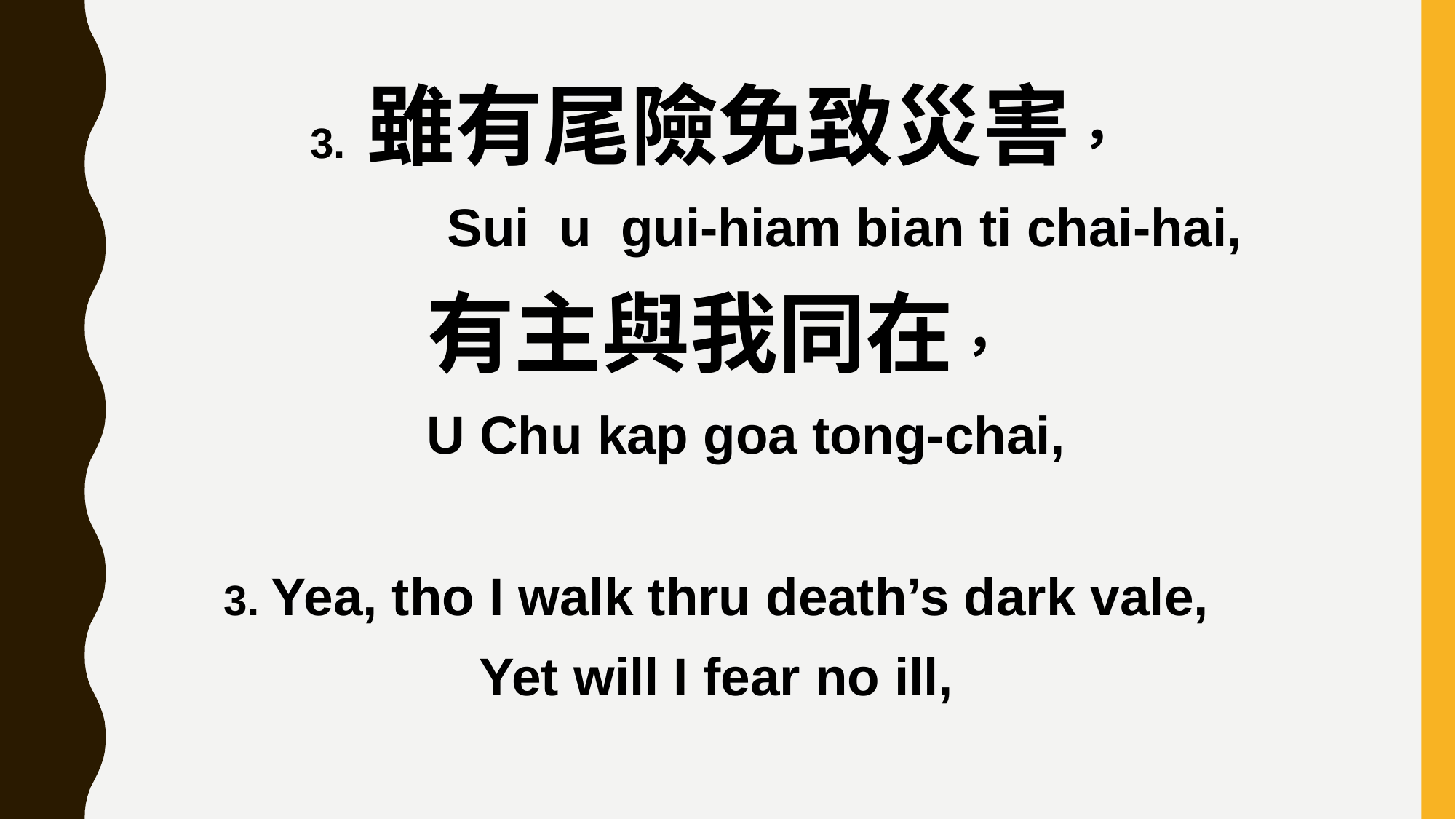

3. 雖有尾險免致災害，
                      Sui  u  gui-hiam bian ti chai-hai,
有主與我同在，
    U Chu kap goa tong-chai,

3. Yea, tho I walk thru death’s dark vale,
Yet will I fear no ill,